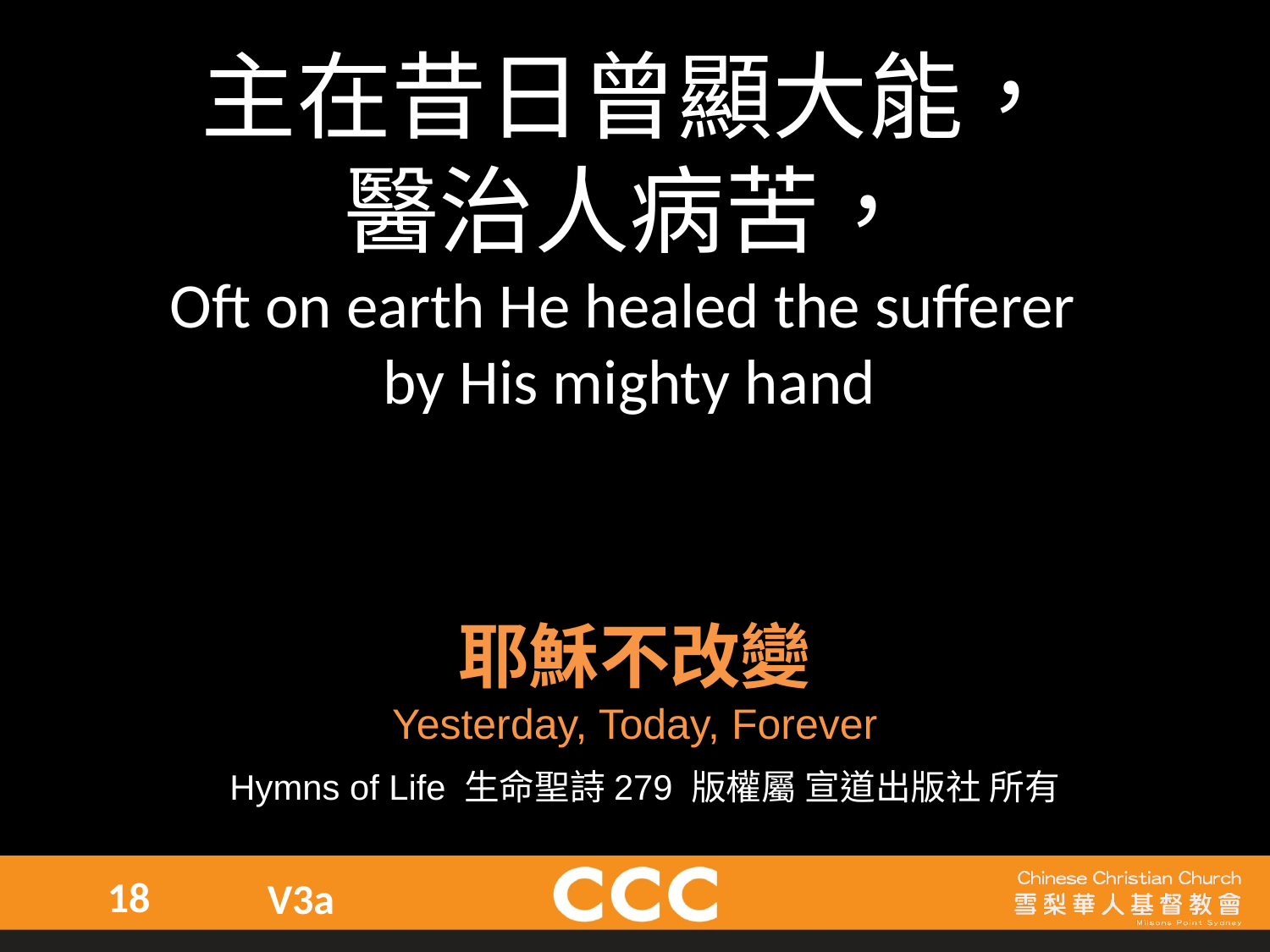

主在昔日曾顯大能，
醫治人病苦，
Oft on earth He healed the sufferer
by His mighty hand
耶穌不改變
Yesterday, Today, Forever
Hymns of Life 生命聖詩279 版權屬 宣道出版社 所有
18
V3a